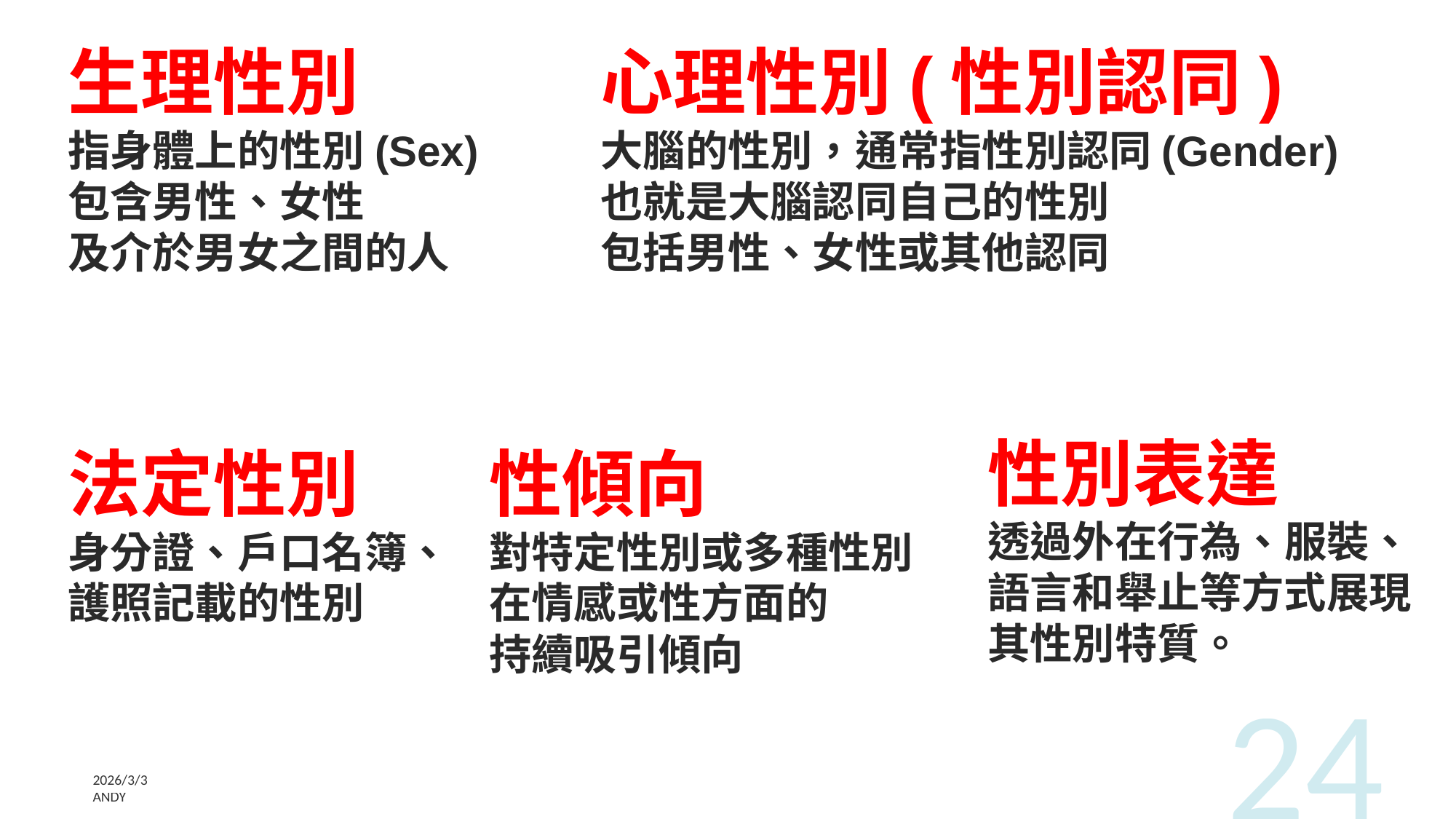

生理性別
指身體上的性別(Sex)
包含男性、女性
及介於男女之間的人
心理性別(性別認同)
大腦的性別，通常指性別認同(Gender)
也就是大腦認同自己的性別
包括男性、女性或其他認同
性別表達
透過外在行為、服裝、語言和舉止等方式展現其性別特質。
法定性別
身分證、戶口名簿、護照記載的性別
性傾向
對特定性別或多種性別在情感或性方面的
持續吸引傾向
24
2026/3/3
Andy